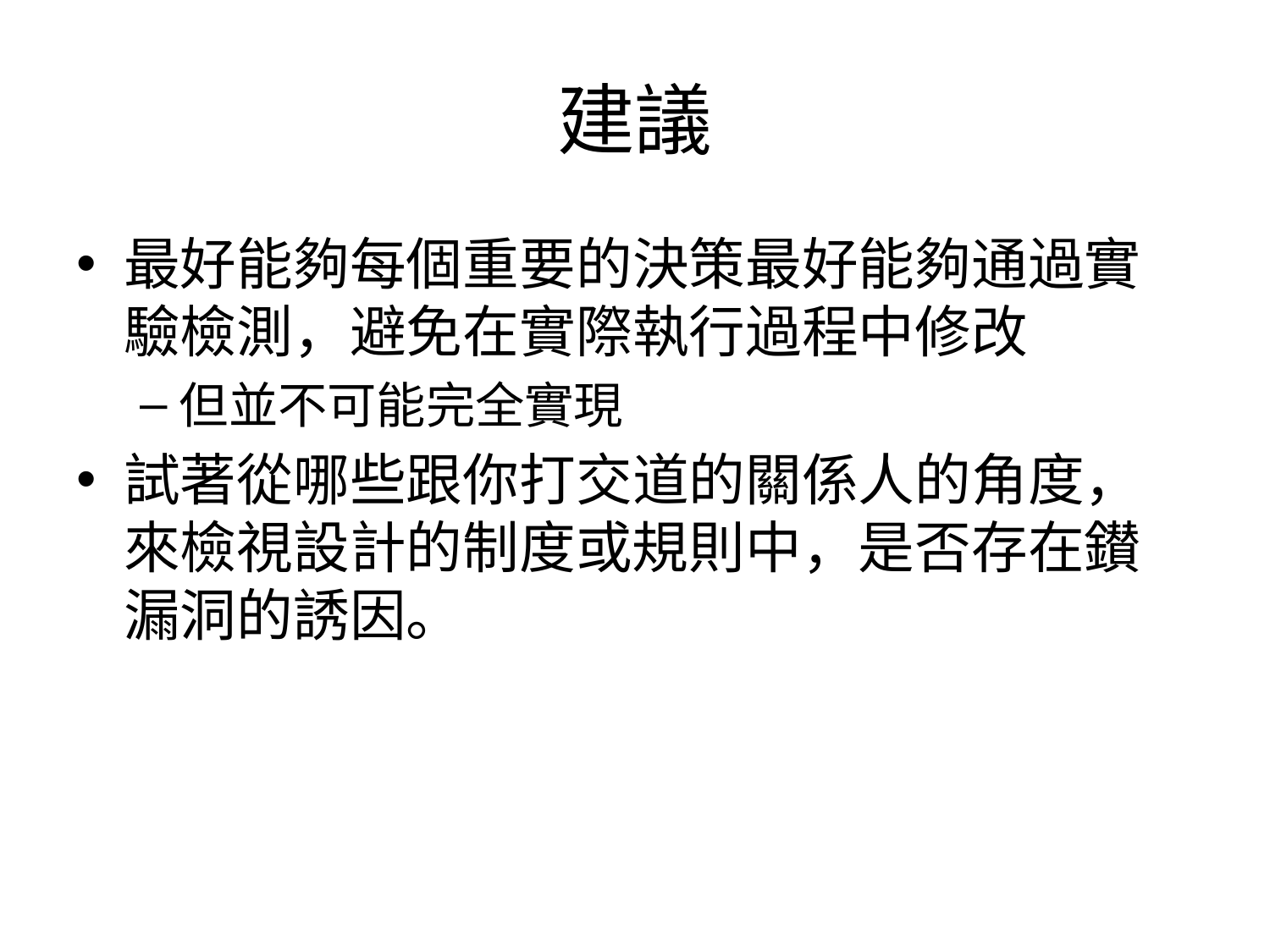

# 建議
最好能夠每個重要的決策最好能夠通過實驗檢測，避免在實際執行過程中修改
但並不可能完全實現
試著從哪些跟你打交道的關係人的角度，來檢視設計的制度或規則中，是否存在鑚漏洞的誘因。